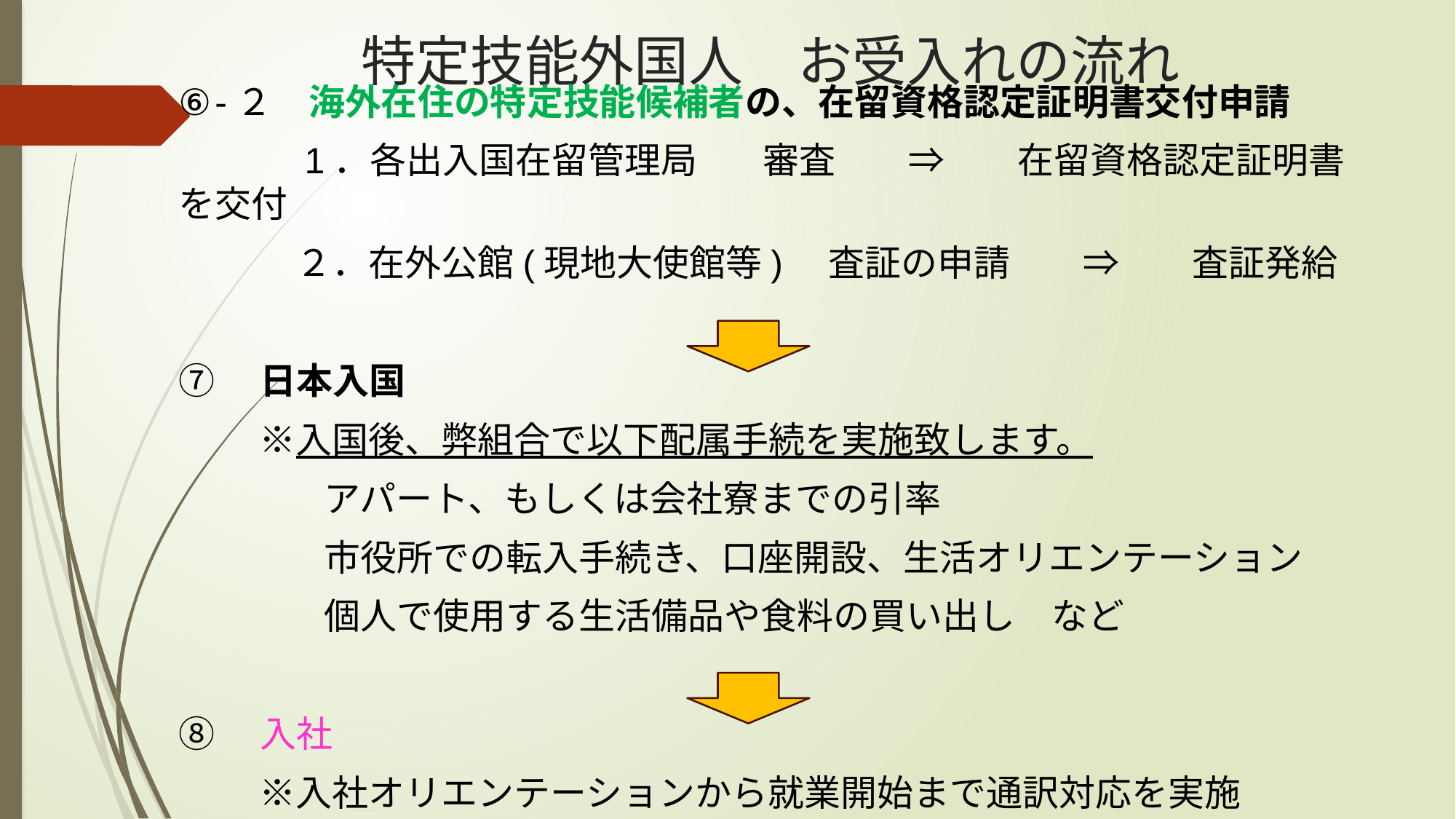

特定技能外国人　お受入れの流れ
⑥-２　海外在住の特定技能候補者の、在留資格認定証明書交付申請
　　　 1．各出入国在留管理局        審査　　⇒　　在留資格認定証明書を交付
　　 　２．在外公館(現地大使館等)　査証の申請　　⇒　　査証発給

⑦　日本入国
　　 ※入国後、弊組合で以下配属手続を実施致します。
　　　　アパート、もしくは会社寮までの引率
　　　　市役所での転入手続き、口座開設、生活オリエンテーション
　　　　個人で使用する生活備品や食料の買い出し　など

⑧　入社
　　 ※入社オリエンテーションから就業開始まで通訳対応を実施